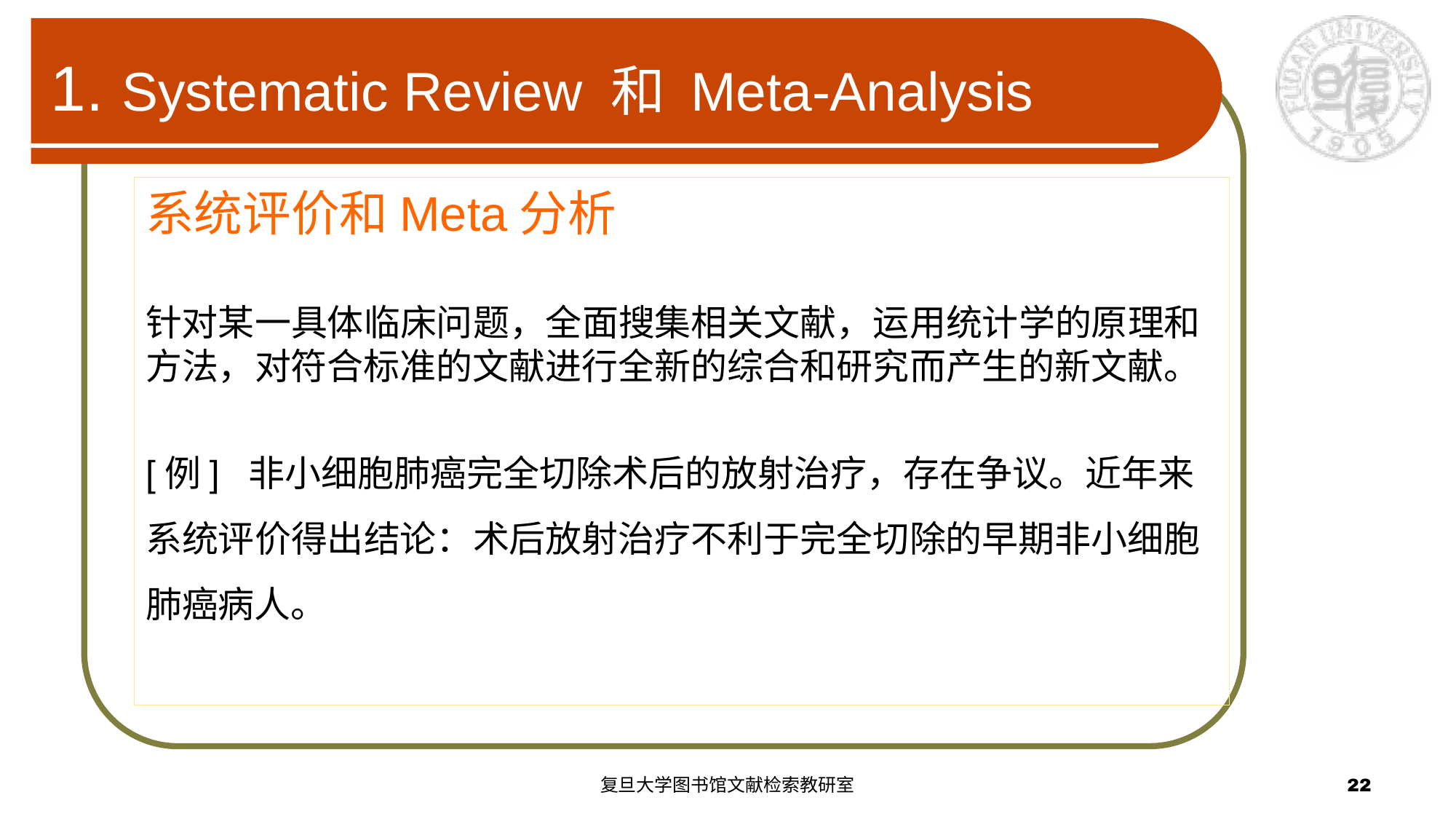

# 1. Systematic Review 和 Meta-Analysis
系统评价和Meta分析

针对某一具体临床问题，全面搜集相关文献，运用统计学的原理和方法，对符合标准的文献进行全新的综合和研究而产生的新文献。

[例]  非小细胞肺癌完全切除术后的放射治疗，存在争议。近年来系统评价得出结论：术后放射治疗不利于完全切除的早期非小细胞肺癌病人。
复旦大学图书馆文献检索教研室
22